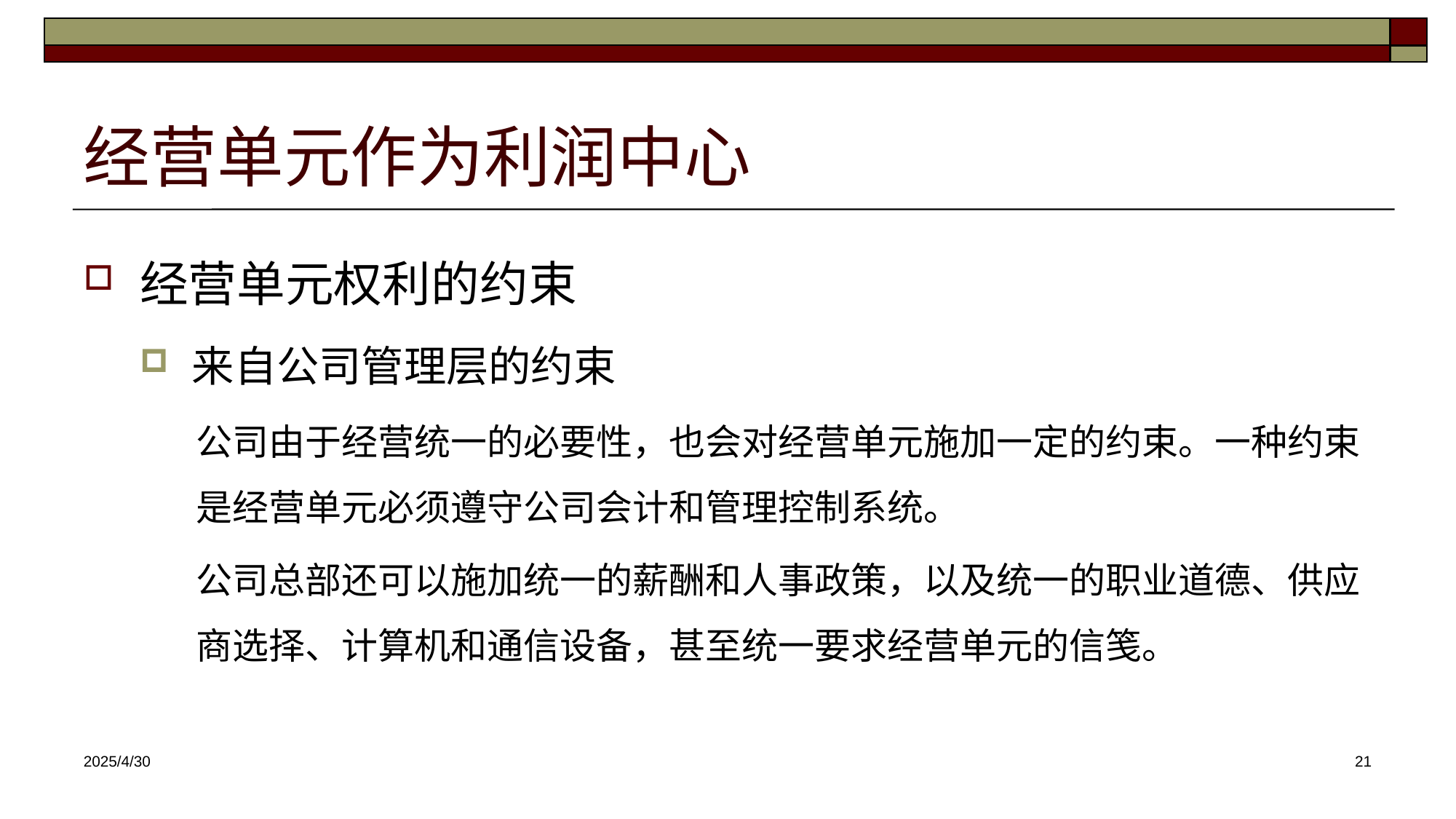

# 经营单元作为利润中心
经营单元权利的约束
来自公司管理层的约束
公司由于经营统一的必要性，也会对经营单元施加一定的约束。一种约束是经营单元必须遵守公司会计和管理控制系统。
公司总部还可以施加统一的薪酬和人事政策，以及统一的职业道德、供应商选择、计算机和通信设备，甚至统一要求经营单元的信笺。

2025/4/30
21